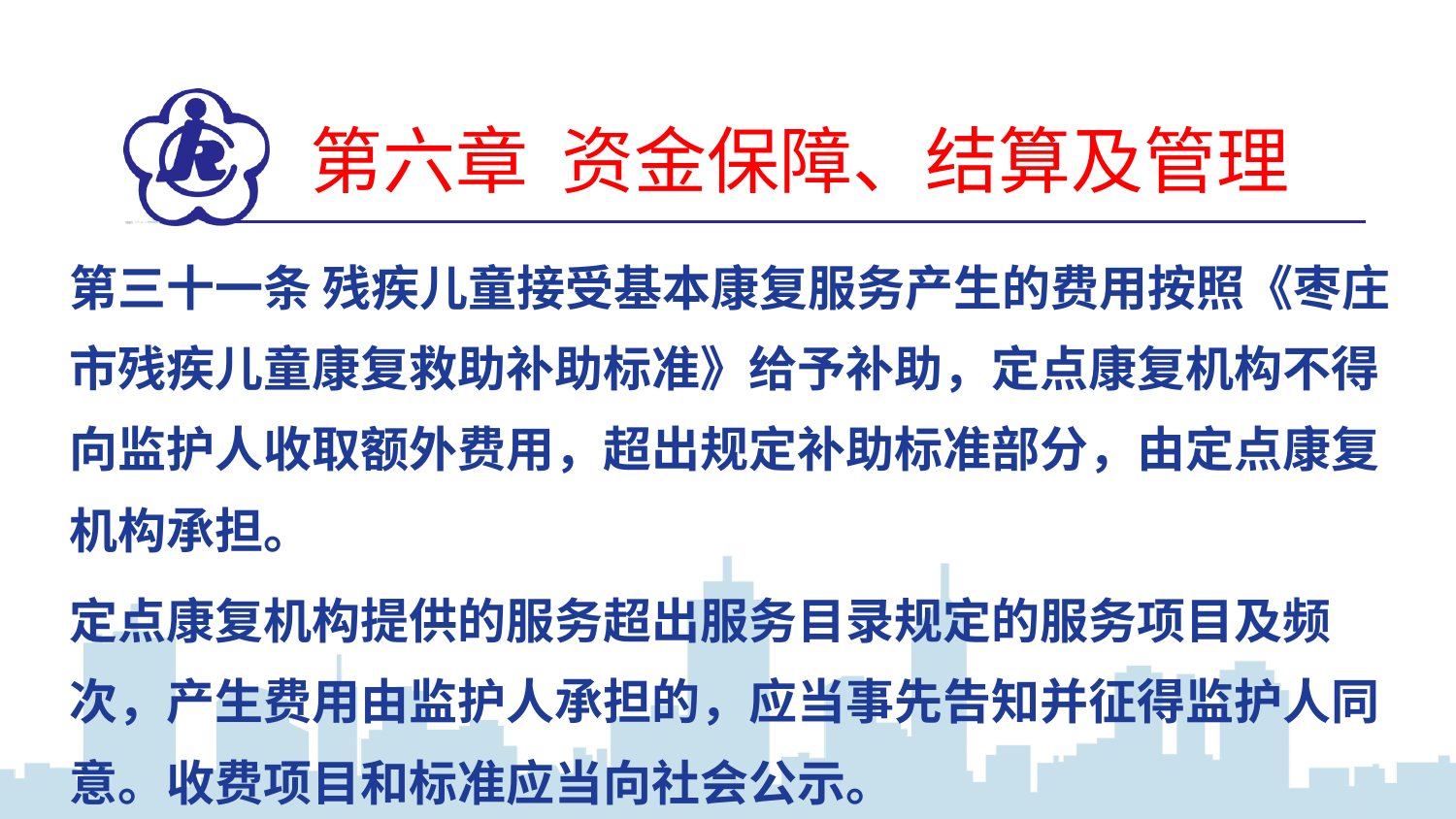

第六章  资金保障、结算及管理
第三十一条 残疾儿童接受基本康复服务产生的费用按照《枣庄市残疾儿童康复救助补助标准》给予补助，定点康复机构不得向监护人收取额外费用，超出规定补助标准部分，由定点康复机构承担。
定点康复机构提供的服务超出服务目录规定的服务项目及频次，产生费用由监护人承担的，应当事先告知并征得监护人同意。收费项目和标准应当向社会公示。